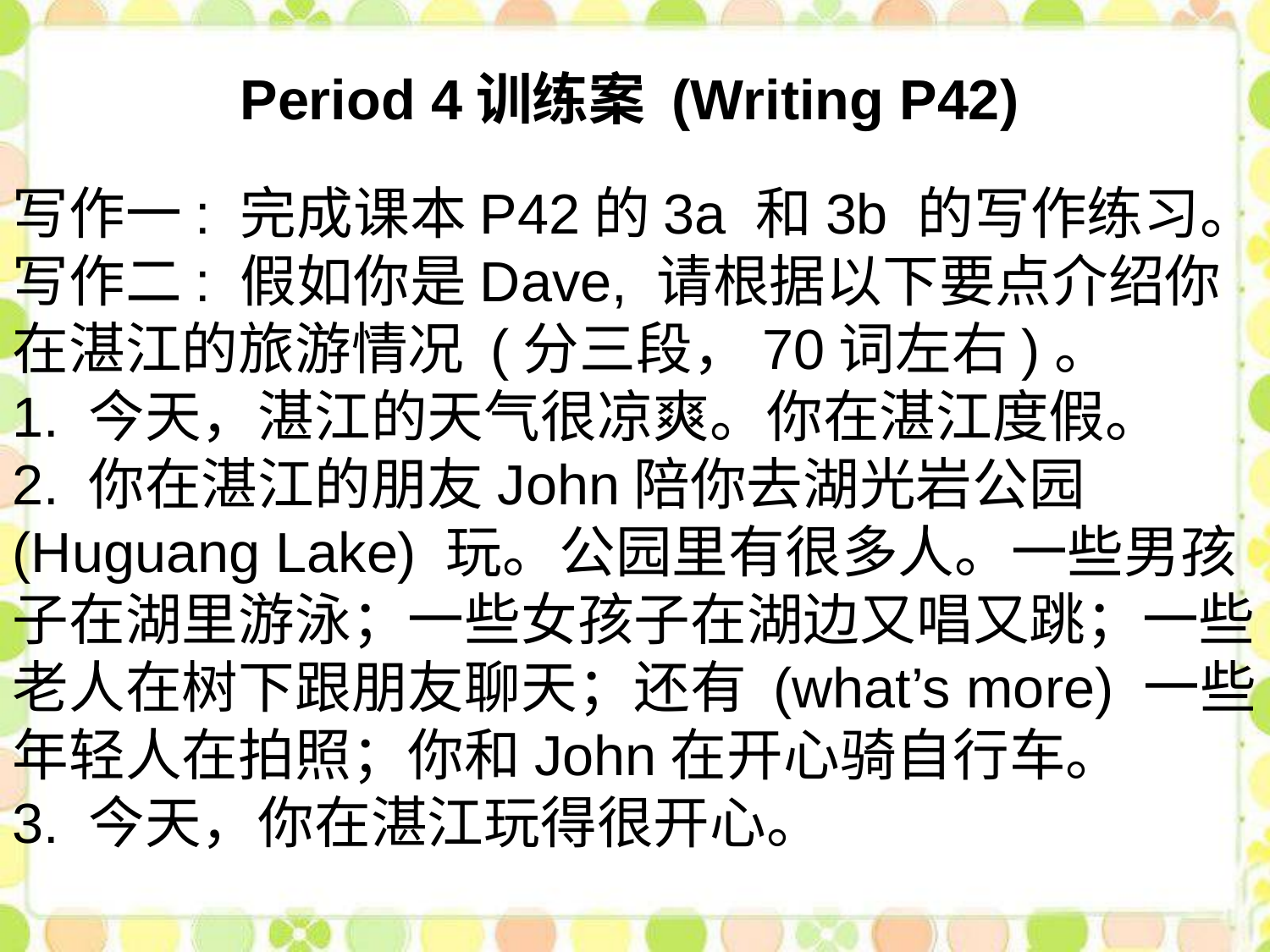

Period 4训练案 (Writing P42)
写作一: 完成课本P42的3a 和3b 的写作练习。
写作二: 假如你是Dave, 请根据以下要点介绍你在湛江的旅游情况 (分三段，70词左右)。
1. 今天，湛江的天气很凉爽。你在湛江度假。
2. 你在湛江的朋友John陪你去湖光岩公园 (Huguang Lake) 玩。公园里有很多人。一些男孩子在湖里游泳；一些女孩子在湖边又唱又跳；一些老人在树下跟朋友聊天；还有 (what’s more) 一些年轻人在拍照；你和John在开心骑自行车。
3. 今天，你在湛江玩得很开心。